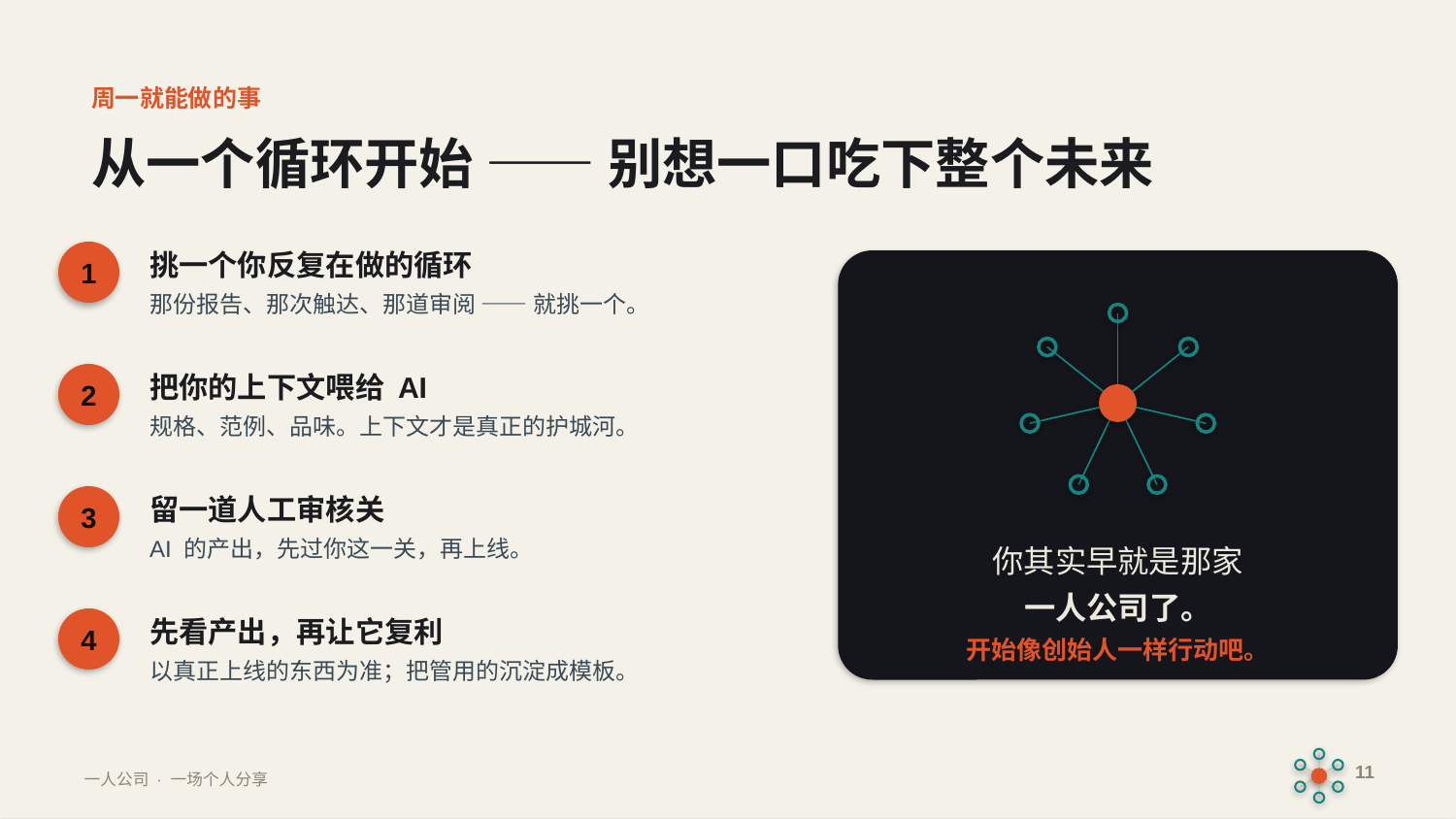

周一就能做的事
从一个循环开始 —— 别想一口吃下整个未来
挑一个你反复在做的循环

1

那份报告、那次触达、那道审阅 —— 就挑一个。

把你的上下文喂给 AI

2

规格、范例、品味。上下文才是真正的护城河。

留一道人工审核关

3
AI 的产出，先过你这一关，再上线。
你其实早就是那家
一人公司了。
开始像创始人一样行动吧。
先看产出，再让它复利

4
以真正上线的东西为准；把管用的沉淀成模板。

11

一人公司 · 一场个人分享